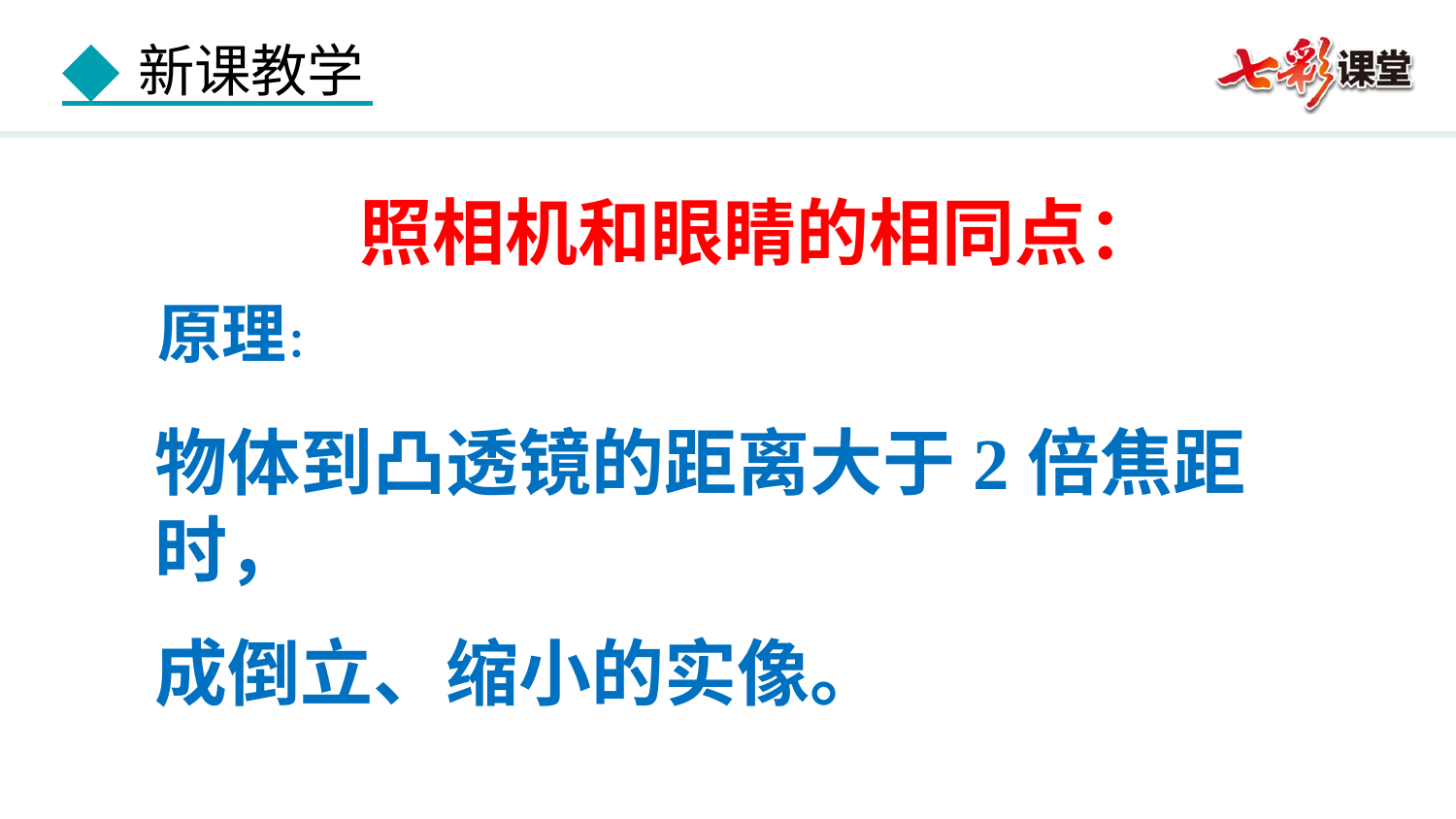

照相机和眼睛的相同点：
原理：
物体到凸透镜的距离大于2倍焦距时，
成倒立、缩小的实像。